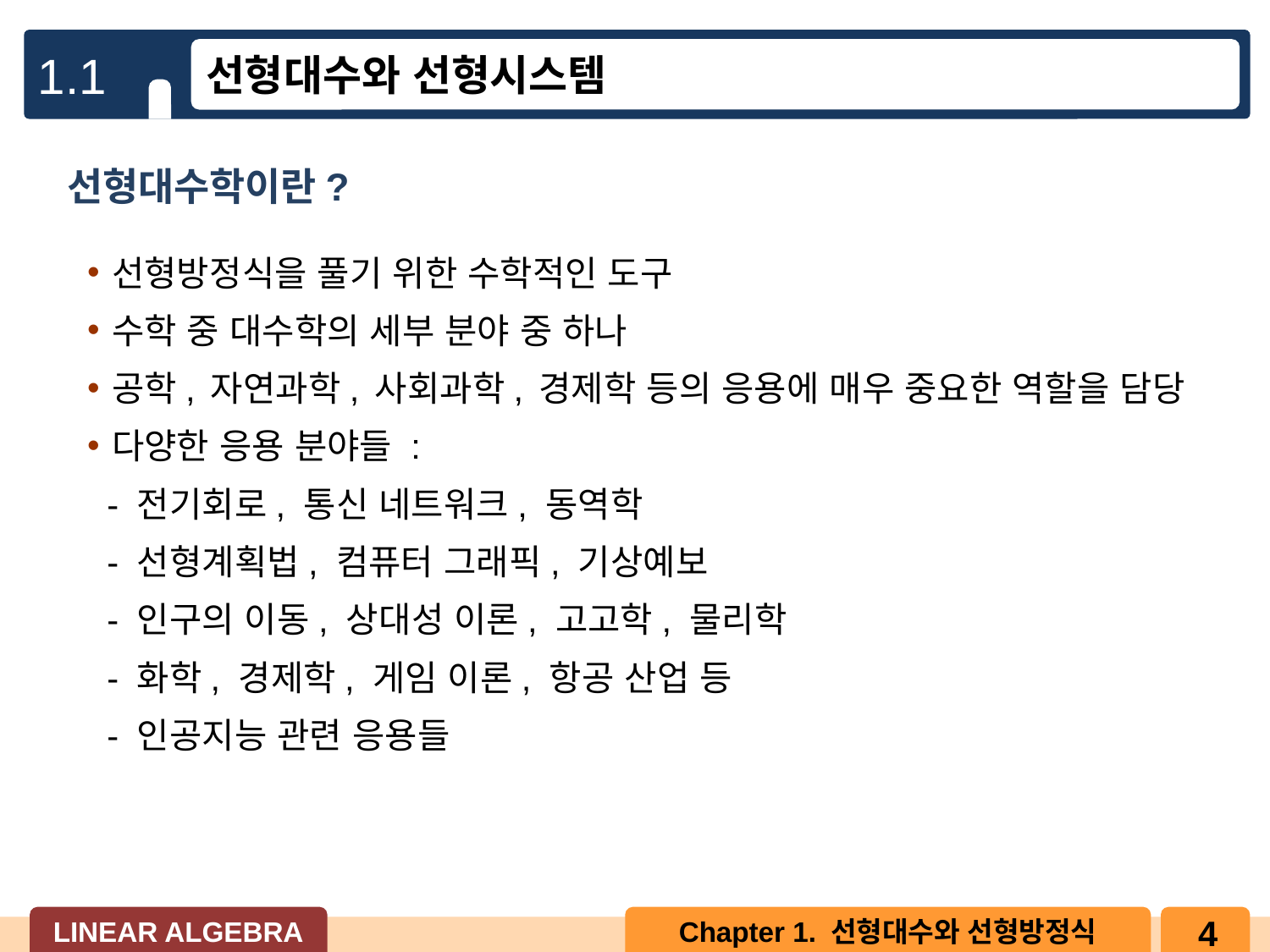

1.1
선형대수와 선형시스템

선형대수학이란?
선형방정식을 풀기 위한 수학적인 도구
수학 중 대수학의 세부 분야 중 하나
공학, 자연과학, 사회과학, 경제학 등의 응용에 매우 중요한 역할을 담당
다양한 응용 분야들 :
  - 전기회로, 통신 네트워크, 동역학
  - 선형계획법, 컴퓨터 그래픽, 기상예보
  - 인구의 이동, 상대성 이론, 고고학, 물리학
  - 화학, 경제학, 게임 이론, 항공 산업 등
  - 인공지능 관련 응용들
4
LINEAR ALGEBRA
Chapter 1. 선형대수와 선형방정식